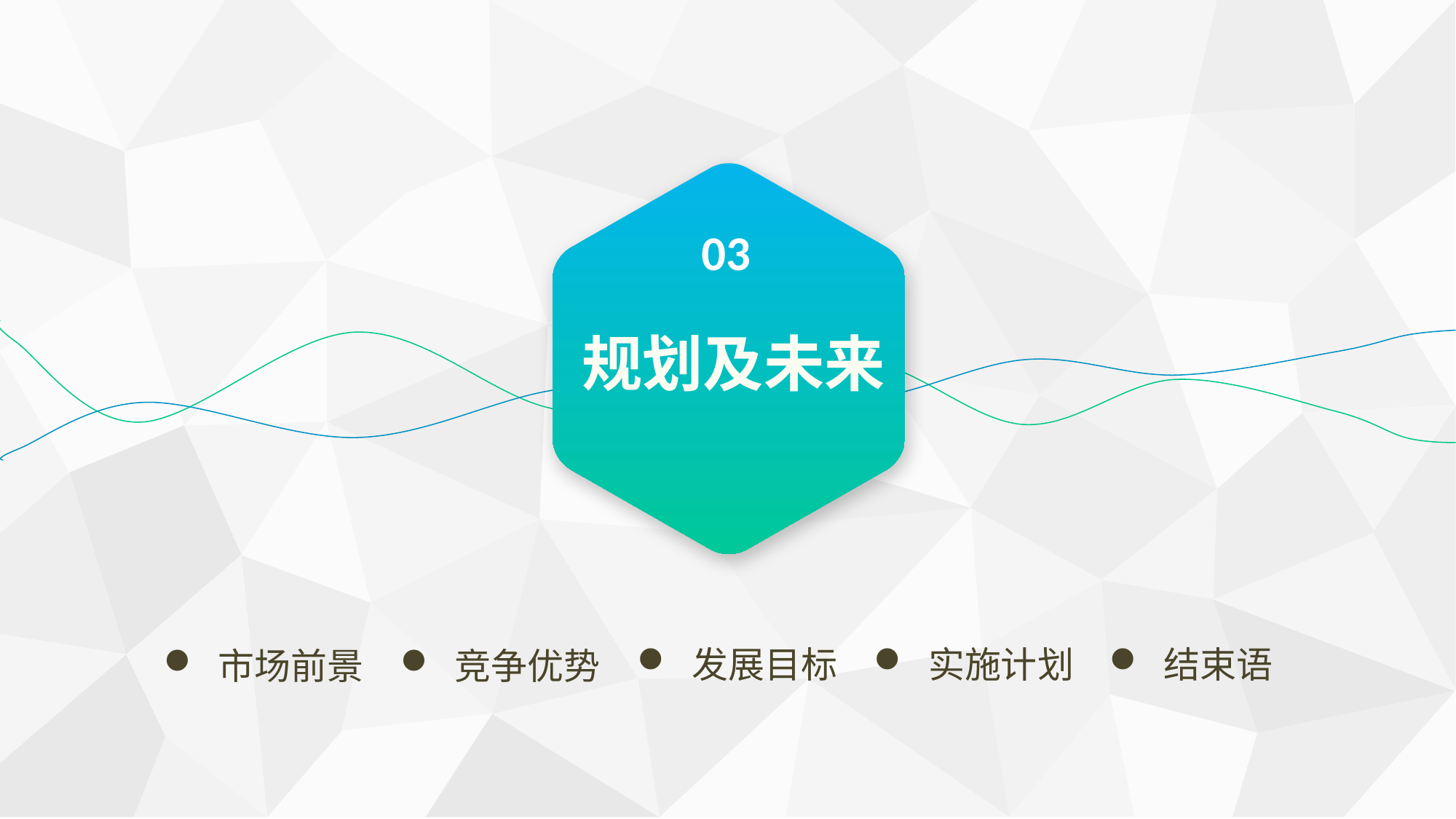

03
规划及未来

发展目标
实施计划
结束语
市场前景
竞争优势